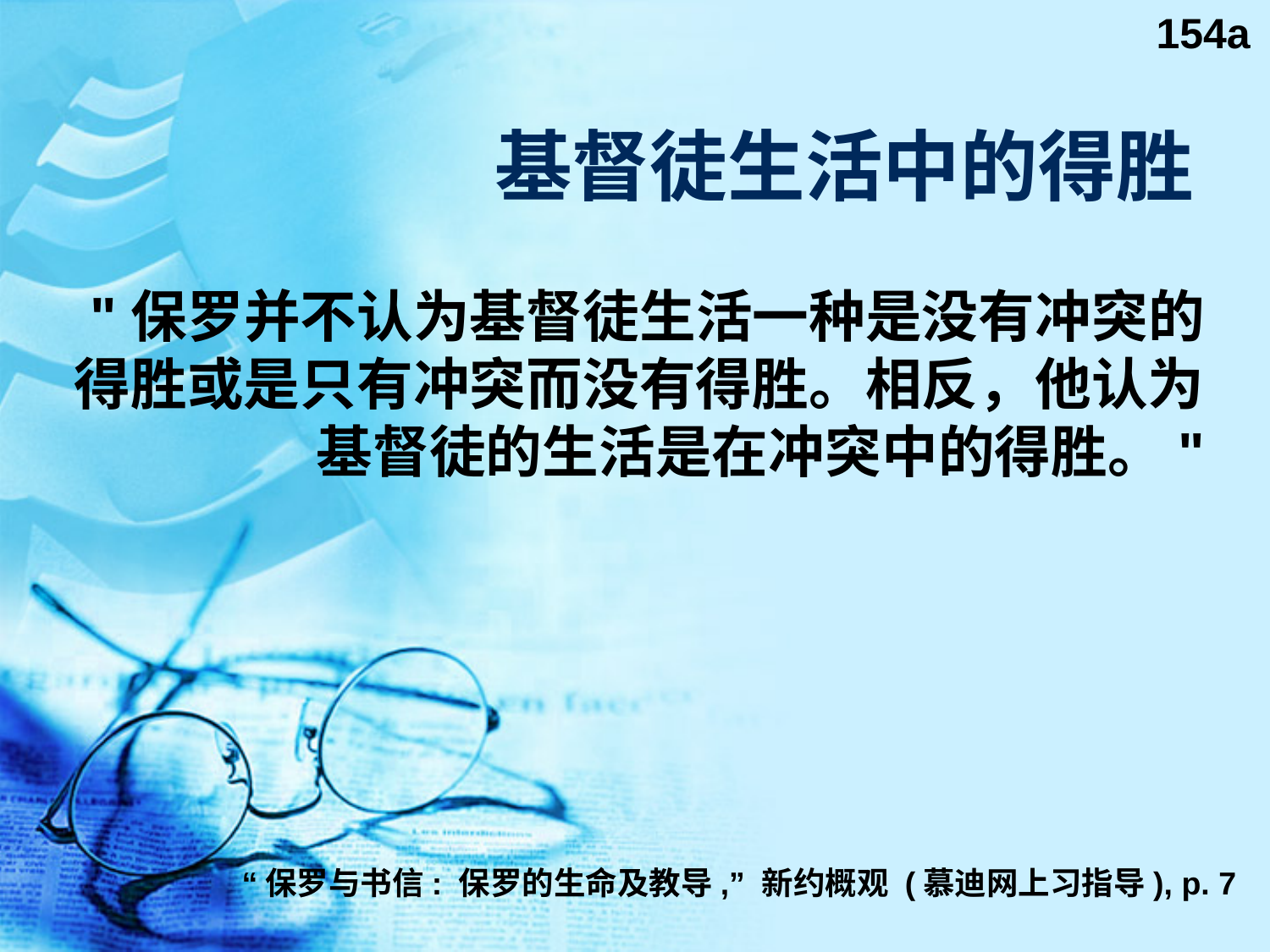

154a
# 基督徒生活中的得胜
"保罗并不认为基督徒生活一种是没有冲突的得胜或是只有冲突而没有得胜。相反，他认为基督徒的生活是在冲突中的得胜。"
“保罗与书信: 保罗的生命及教导,” 新约概观 (慕迪网上习指导), p. 7